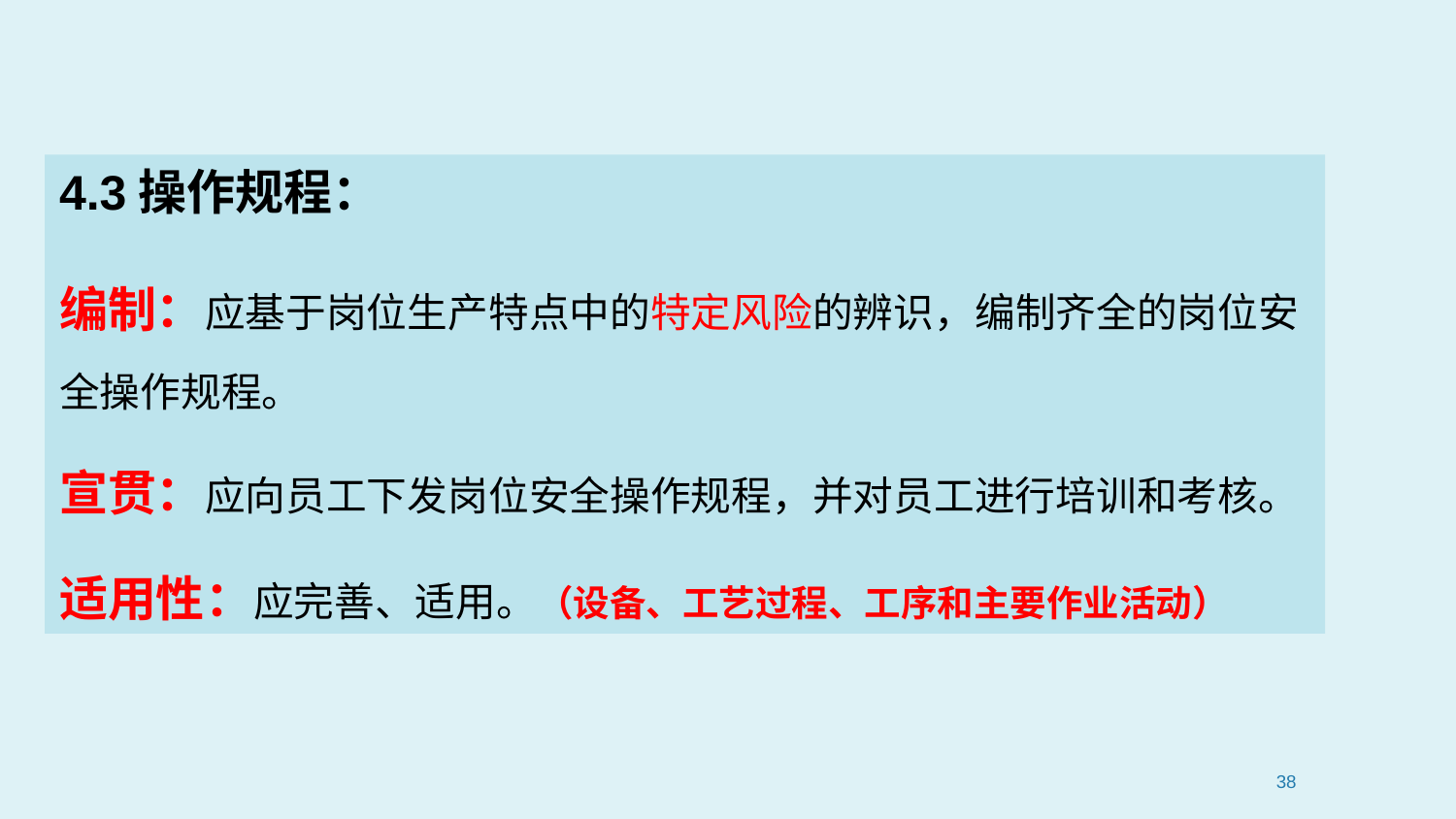

4.3操作规程：
编制：应基于岗位生产特点中的特定风险的辨识，编制齐全的岗位安全操作规程。
宣贯：应向员工下发岗位安全操作规程，并对员工进行培训和考核。
适用性：应完善、适用。（设备、工艺过程、工序和主要作业活动）
                                     38